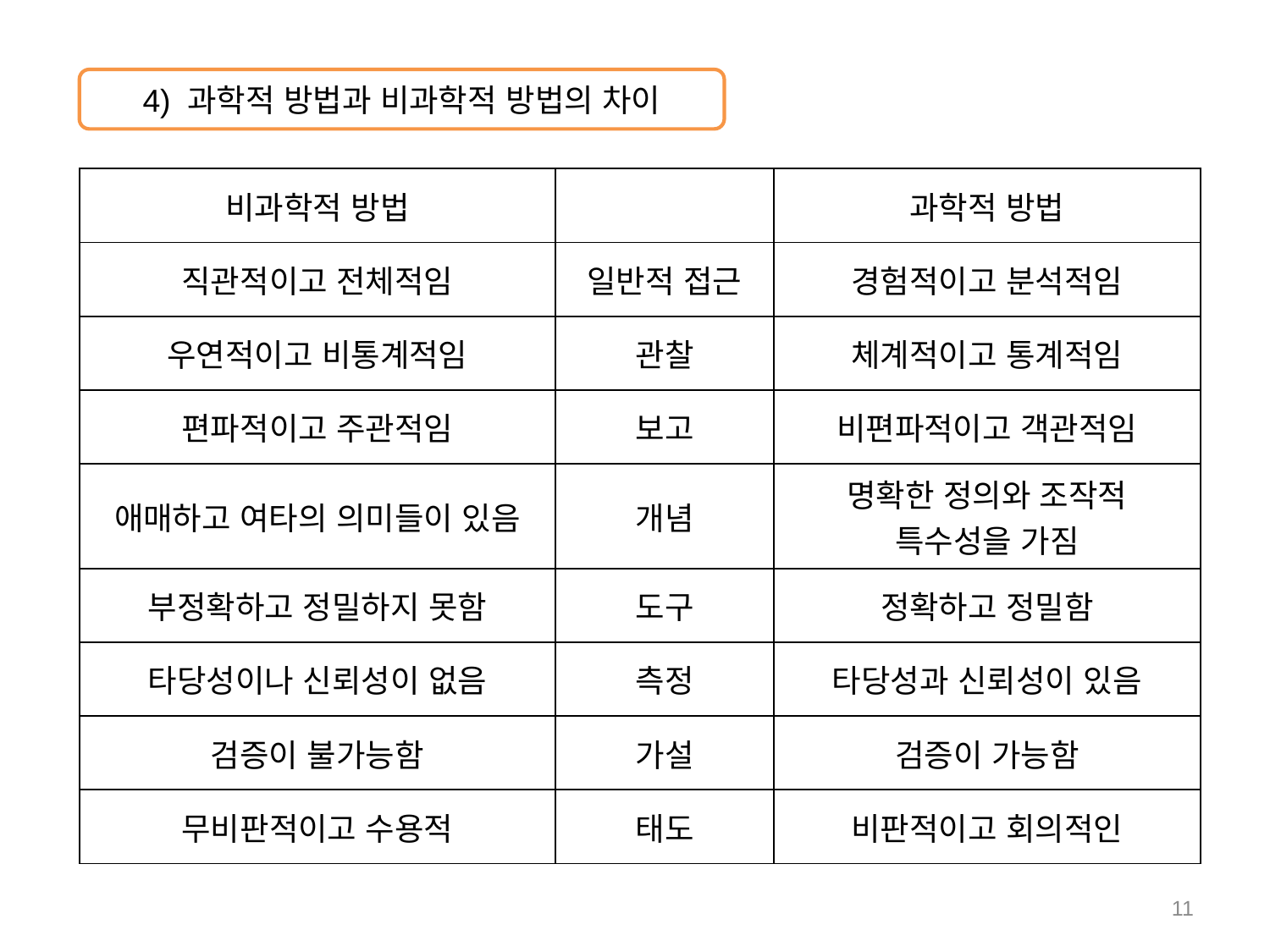

4) 과학적 방법과 비과학적 방법의 차이
| 비과학적 방법 |  | 과학적 방법 |
| --- | --- | --- |
| 직관적이고 전체적임 | 일반적 접근 | 경험적이고 분석적임 |
| 우연적이고 비통계적임 | 관찰 | 체계적이고 통계적임 |
| 편파적이고 주관적임 | 보고 | 비편파적이고 객관적임 |
| 애매하고 여타의 의미들이 있음 | 개념 | 명확한 정의와 조작적 특수성을 가짐 |
| 부정확하고 정밀하지 못함 | 도구 | 정확하고 정밀함 |
| 타당성이나 신뢰성이 없음 | 측정 | 타당성과 신뢰성이 있음 |
| 검증이 불가능함 | 가설 | 검증이 가능함 |
| 무비판적이고 수용적 | 태도 | 비판적이고 회의적인 |
11